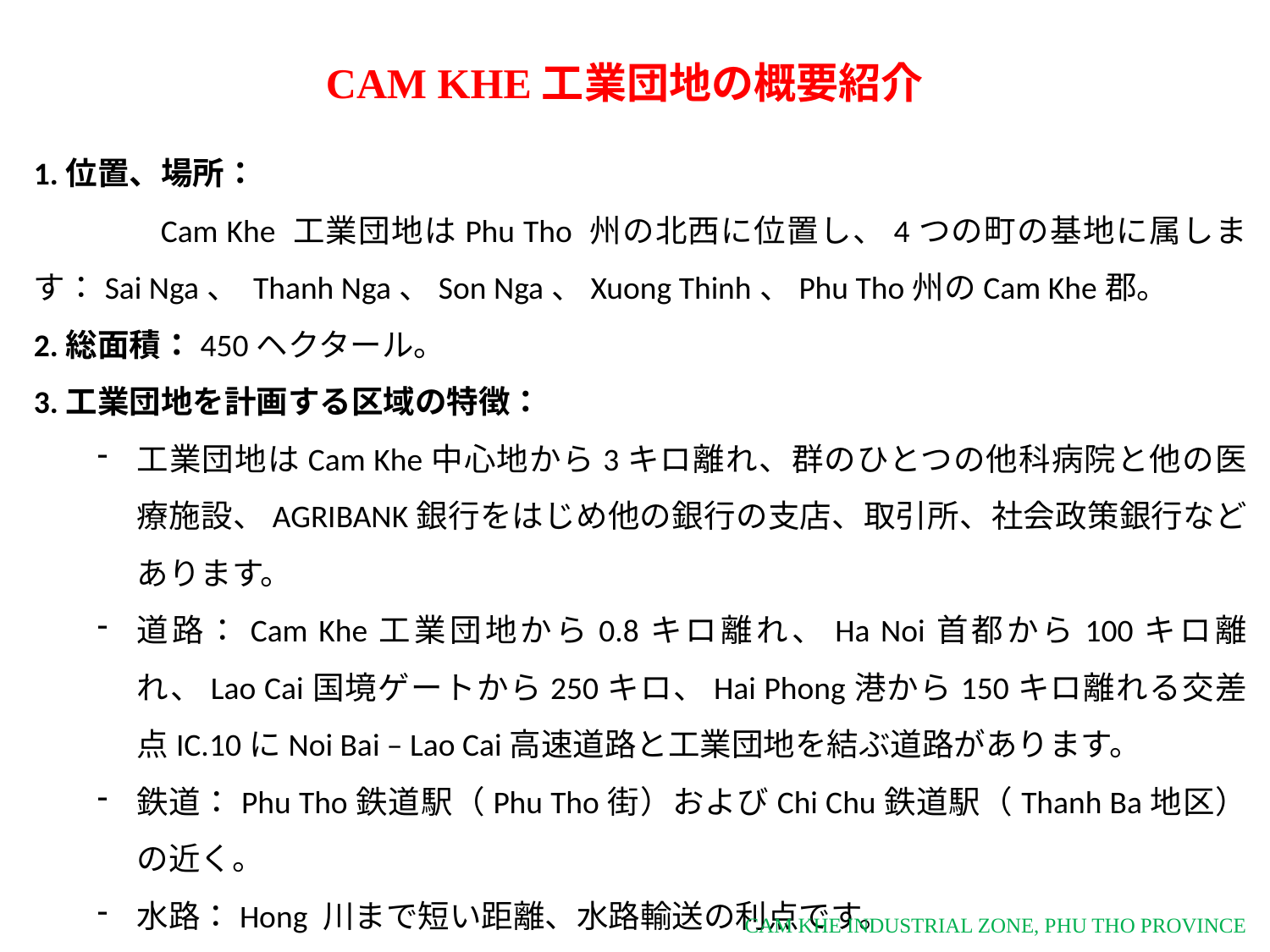

CAM KHE工業団地の概要紹介
1.位置、場所：
	Cam Khe 工業団地はPhu Tho 州の北西に位置し、4つの町の基地に属します：Sai Nga、 Thanh Nga、Son Nga、Xuong Thinh、Phu Tho州のCam Khe郡。
2.総面積：450ヘクタール。
3.工業団地を計画する区域の特徴：
工業団地はCam Khe中心地から3キロ離れ、群のひとつの他科病院と他の医療施設、AGRIBANK銀行をはじめ他の銀行の支店、取引所、社会政策銀行などあります。
道路：Cam Khe工業団地から0.8キロ離れ、Ha Noi首都から100キロ離れ、Lao Cai国境ゲートから250キロ、Hai Phong港から150キロ離れる交差点IC.10にNoi Bai – Lao Cai高速道路と工業団地を結ぶ道路があります。
鉄道：Phu Tho鉄道駅（Phu Tho街）およびChi Chu鉄道駅（Thanh Ba地区）の近く。
水路：Hong 川まで短い距離、水路輸送の利点です。
飛行機で：Noi Bai国際空港から75キロ離れます。
CAM KHE INDUSTRIAL ZONE, PHU THO PROVINCE